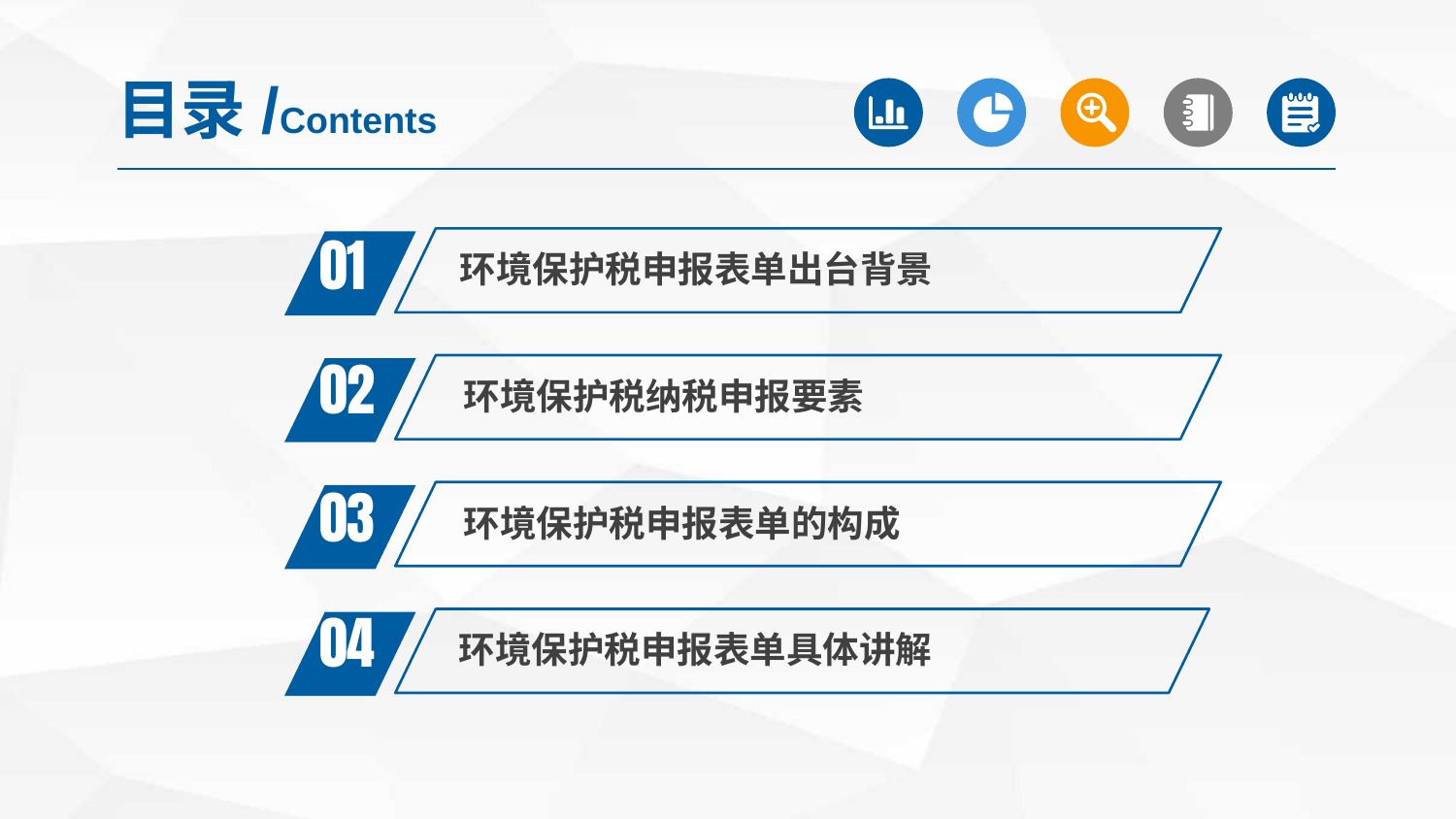

目录/Contents

01

环境保护税申报表单出台背景
02

环境保护税纳税申报要素
03

环境保护税申报表单的构成

04

环境保护税申报表单具体讲解